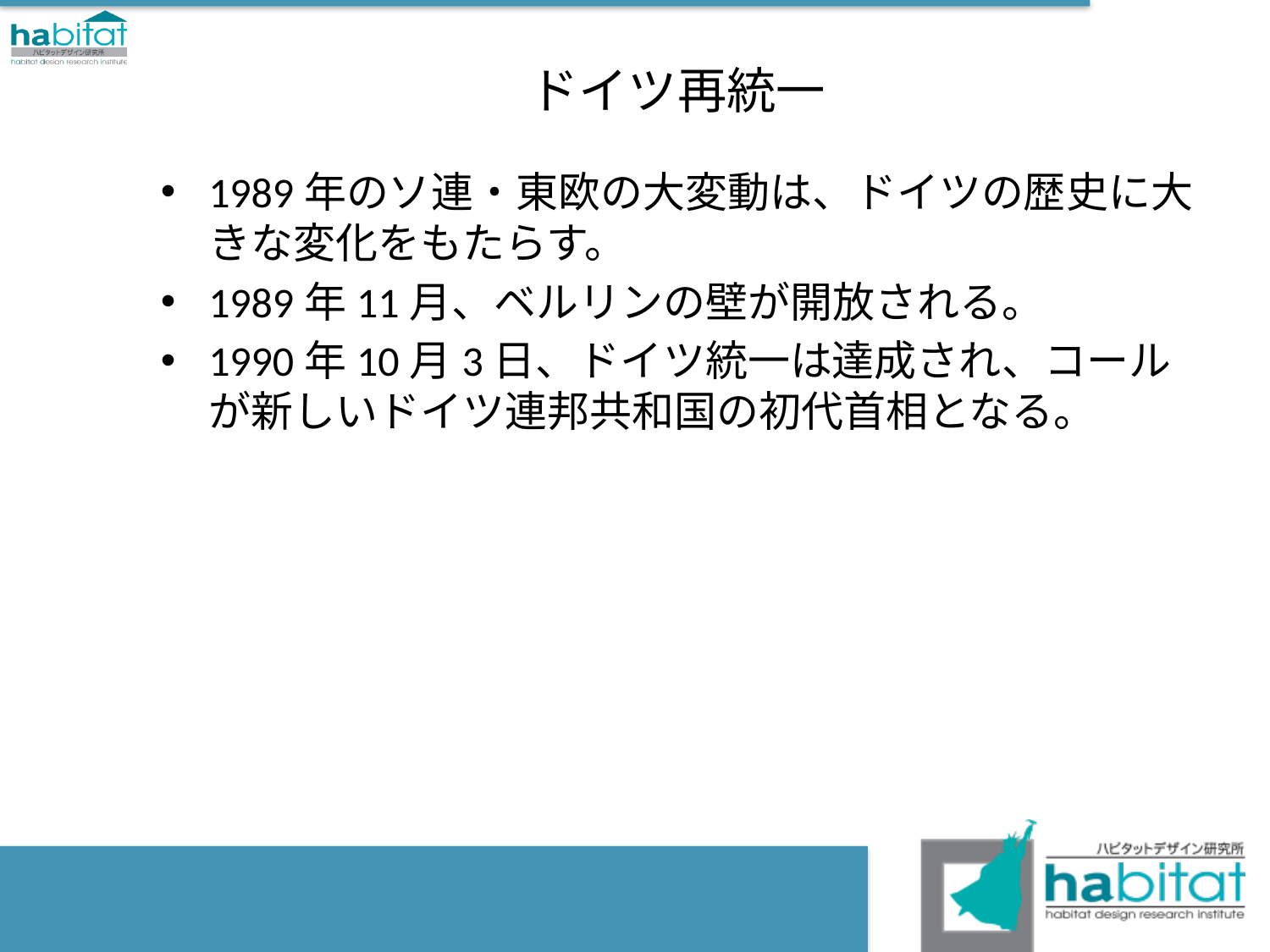

# ドイツ再統一
1989年のソ連・東欧の大変動は、ドイツの歴史に大きな変化をもたらす。
1989年11月、ベルリンの壁が開放される。
1990年10月3日、ドイツ統一は達成され、コールが新しいドイツ連邦共和国の初代首相となる。